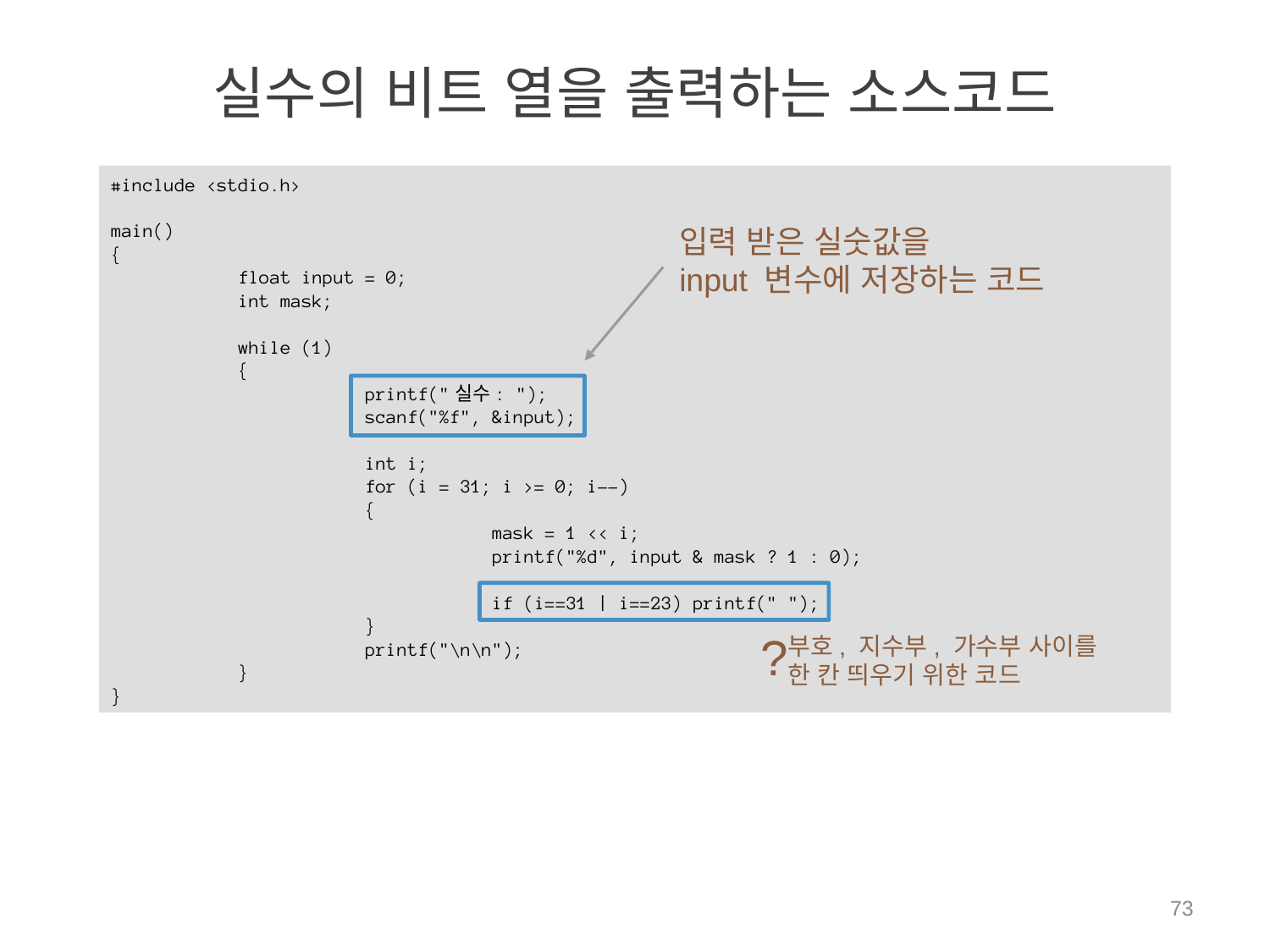

# 실수의 비트 열을 출력하는 소스코드
#include <stdio.h>

main()
{
	float input = 0;
	int mask;

	while (1)
	{
		printf("실수: ");
		scanf("%f", &input);

		int i;
		for (i = 31; i >= 0; i--)
		{
			mask = 1 << i;
			printf("%d", input & mask ? 1 : 0);

			if (i==31 | i==23) printf(" ");
		}
		printf("\n\n");
	}
}
입력 받은 실숫값을
input 변수에 저장하는 코드

?
부호, 지수부, 가수부 사이를
한 칸 띄우기 위한 코드
73